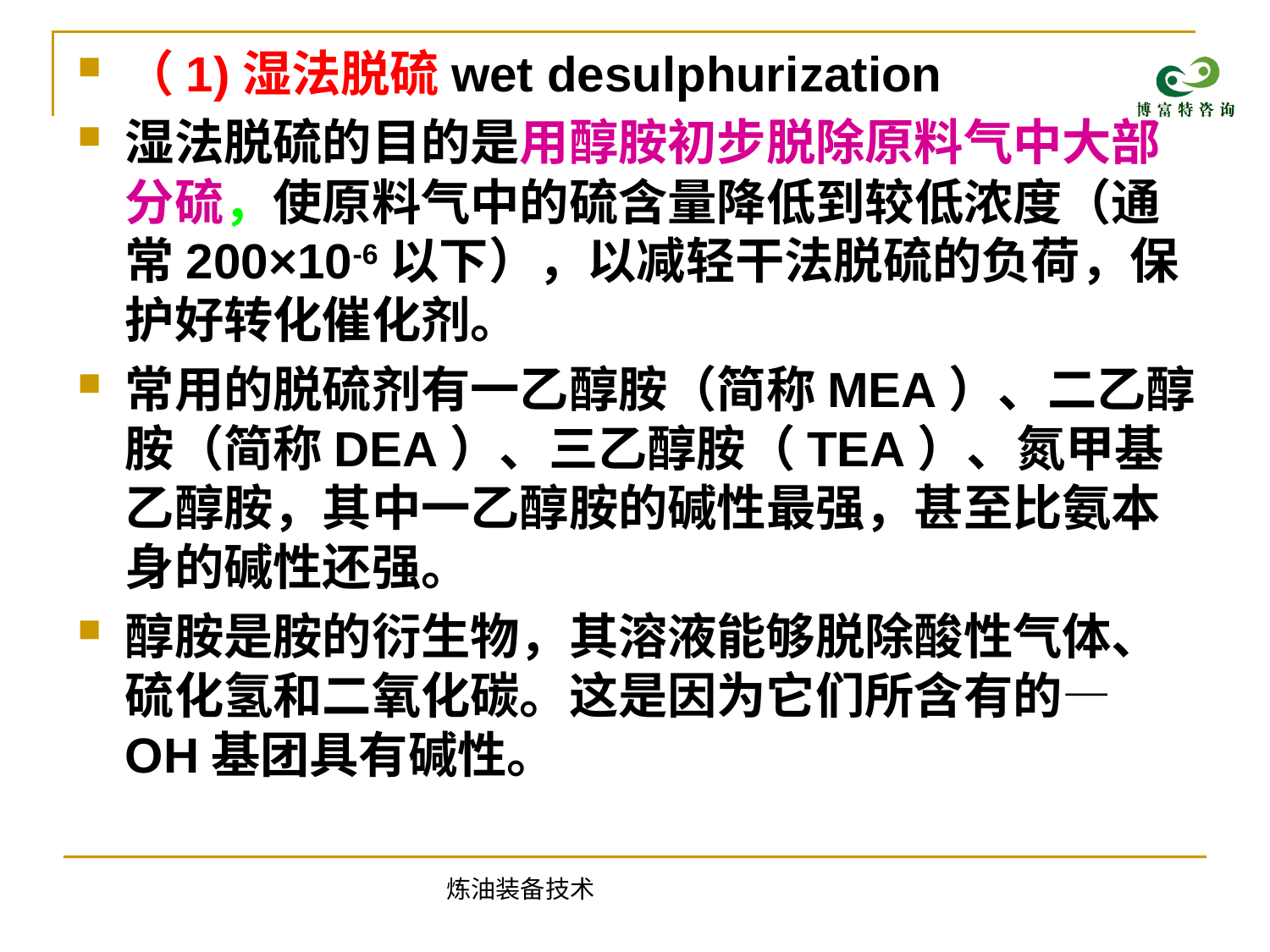

（1)湿法脱硫wet desulphurization
湿法脱硫的目的是用醇胺初步脱除原料气中大部分硫，使原料气中的硫含量降低到较低浓度（通常200×10-6以下），以减轻干法脱硫的负荷，保护好转化催化剂。
常用的脱硫剂有一乙醇胺（简称MEA）、二乙醇胺（简称DEA）、三乙醇胺（TEA）、氮甲基乙醇胺，其中一乙醇胺的碱性最强，甚至比氨本身的碱性还强。
醇胺是胺的衍生物，其溶液能够脱除酸性气体、硫化氢和二氧化碳。这是因为它们所含有的—OH基团具有碱性。

14
炼油装备技术